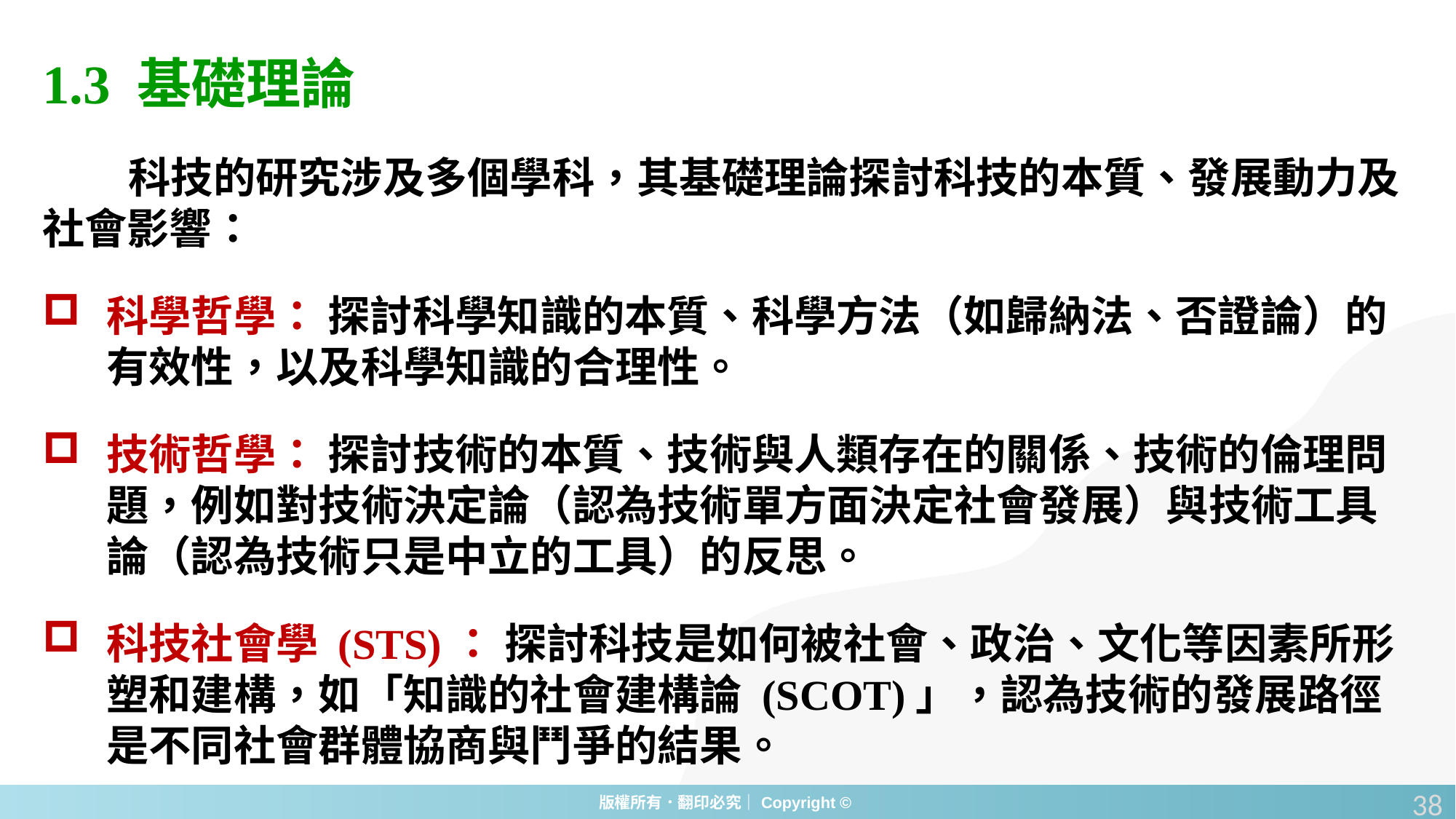

1.3 基礎理論
科技的研究涉及多個學科，其基礎理論探討科技的本質、發展動力及社會影響：
科學哲學： 探討科學知識的本質、科學方法（如歸納法、否證論）的有效性，以及科學知識的合理性。
技術哲學： 探討技術的本質、技術與人類存在的關係、技術的倫理問題，例如對技術決定論（認為技術單方面決定社會發展）與技術工具論（認為技術只是中立的工具）的反思。
科技社會學 (STS)： 探討科技是如何被社會、政治、文化等因素所形塑和建構，如「知識的社會建構論 (SCOT)」，認為技術的發展路徑是不同社會群體協商與鬥爭的結果。

38